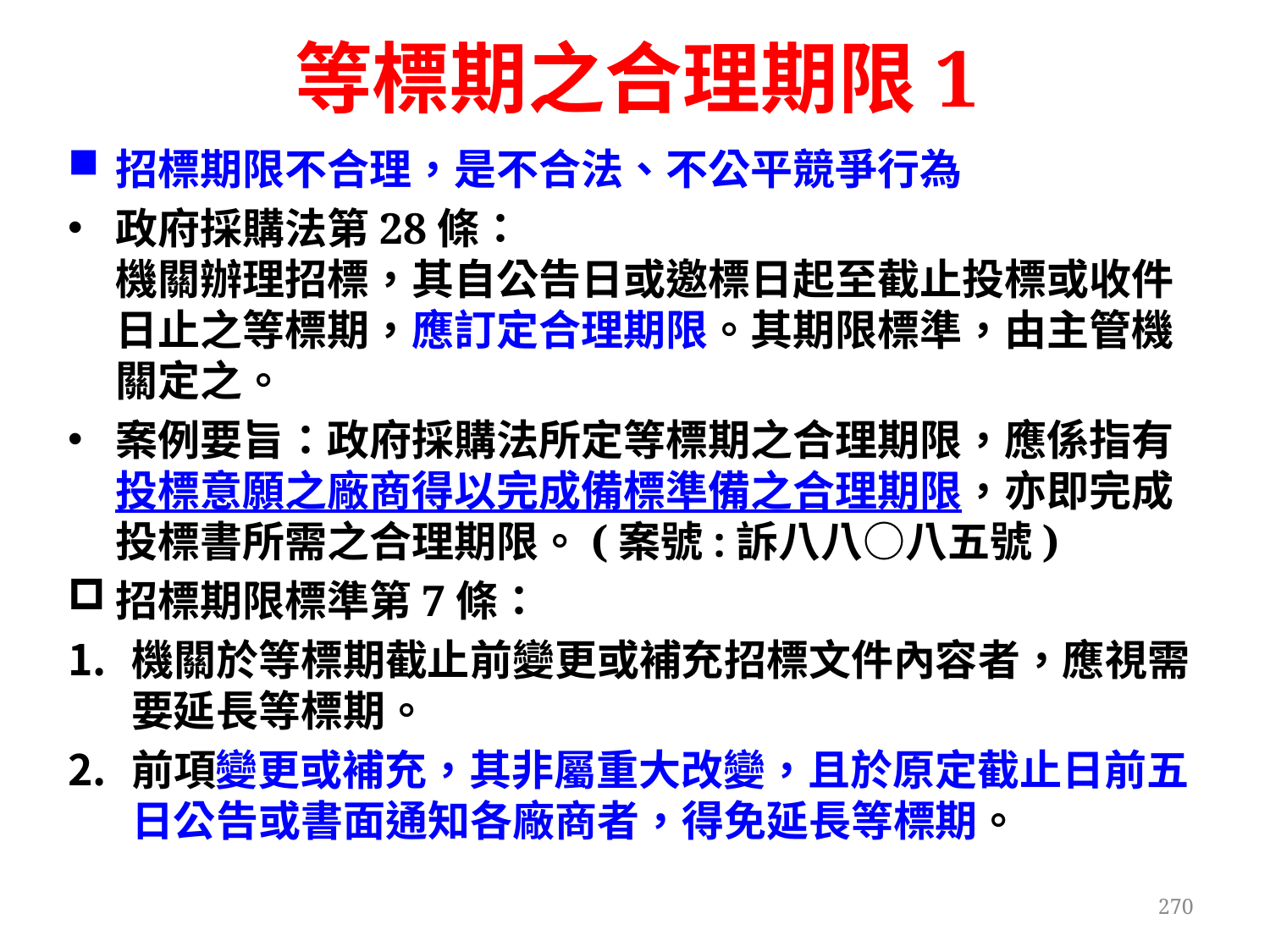

# 等標期之合理期限1
招標期限不合理，是不合法、不公平競爭行為
政府採購法第28條：　　
機關辦理招標，其自公告日或邀標日起至截止投標或收件日止之等標期，應訂定合理期限。其期限標準，由主管機關定之。
案例要旨：政府採購法所定等標期之合理期限，應係指有投標意願之廠商得以完成備標準備之合理期限，亦即完成投標書所需之合理期限。(案號:訴八八○八五號)
招標期限標準第7條：
機關於等標期截止前變更或補充招標文件內容者，應視需要延長等標期。
前項變更或補充，其非屬重大改變，且於原定截止日前五日公告或書面通知各廠商者，得免延長等標期。

270